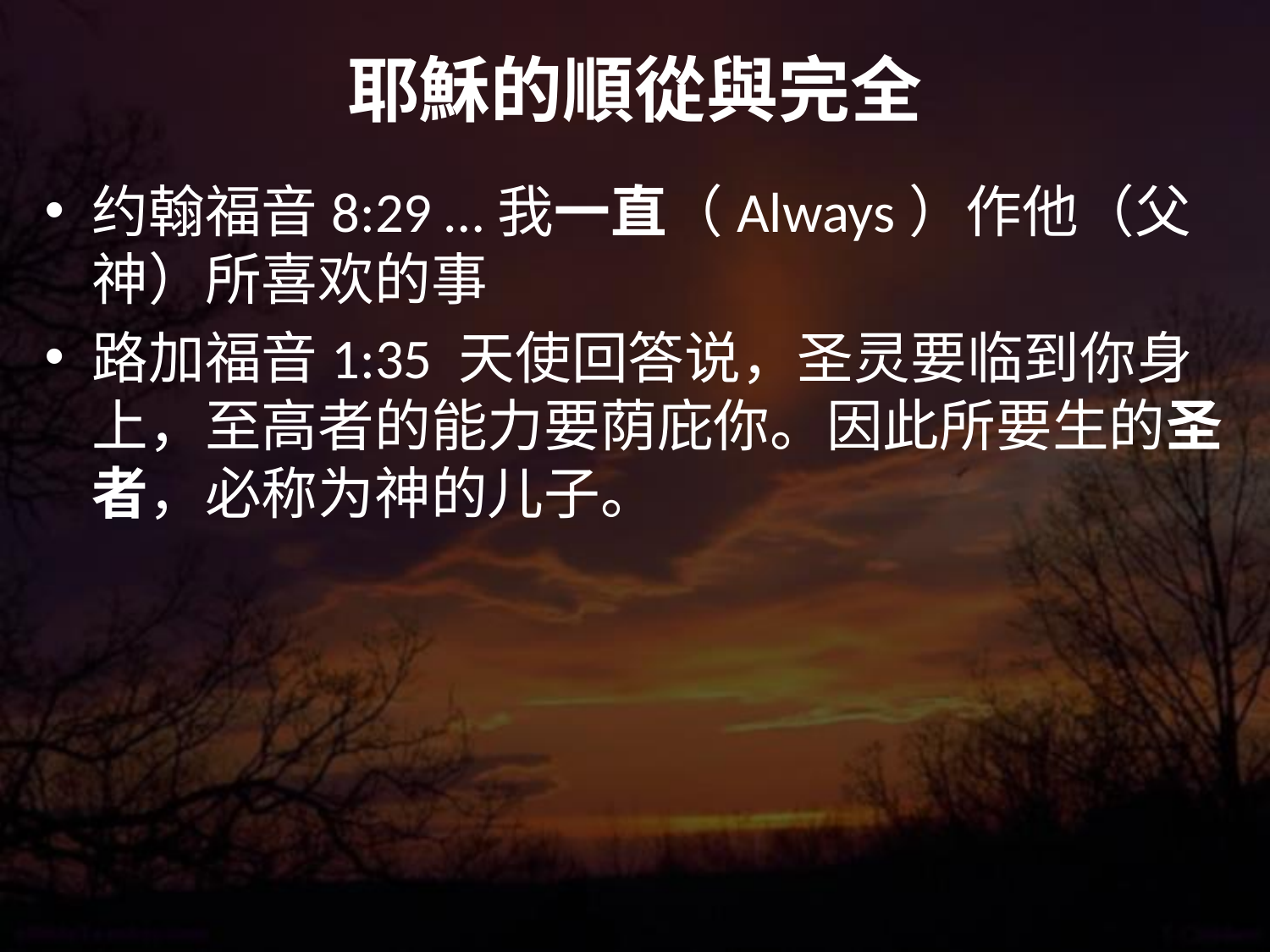

# 耶穌的順從與完全
约翰福音8:29 …我一直（Always）作他（父神）所喜欢的事
路加福音1:35 天使回答说，圣灵要临到你身上，至高者的能力要荫庇你。因此所要生的圣者，必称为神的儿子。